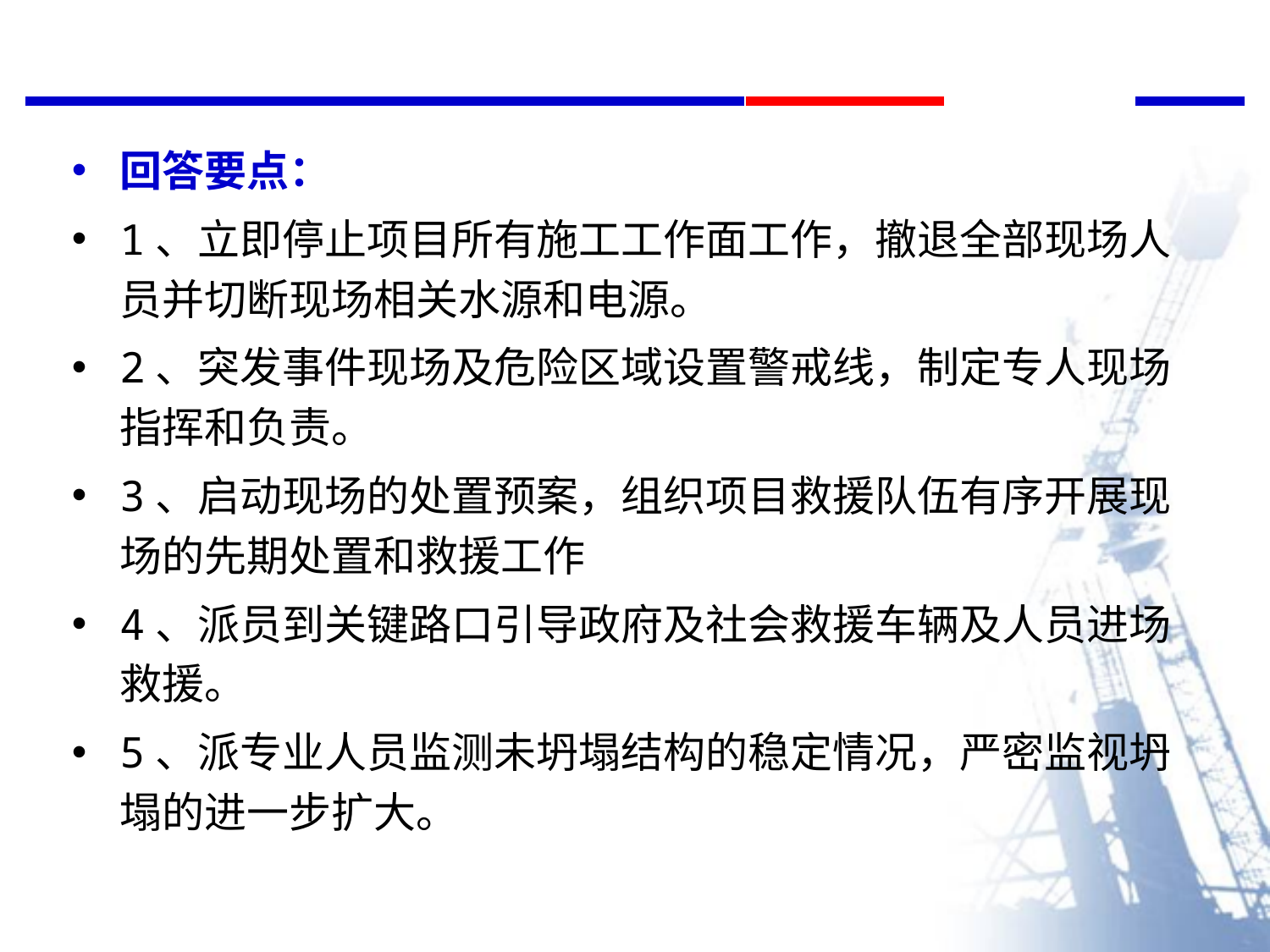

回答要点：
1、立即停止项目所有施工工作面工作，撤退全部现场人员并切断现场相关水源和电源。
2、突发事件现场及危险区域设置警戒线，制定专人现场指挥和负责。
3、启动现场的处置预案，组织项目救援队伍有序开展现场的先期处置和救援工作
4、派员到关键路口引导政府及社会救援车辆及人员进场救援。
5、派专业人员监测未坍塌结构的稳定情况，严密监视坍塌的进一步扩大。